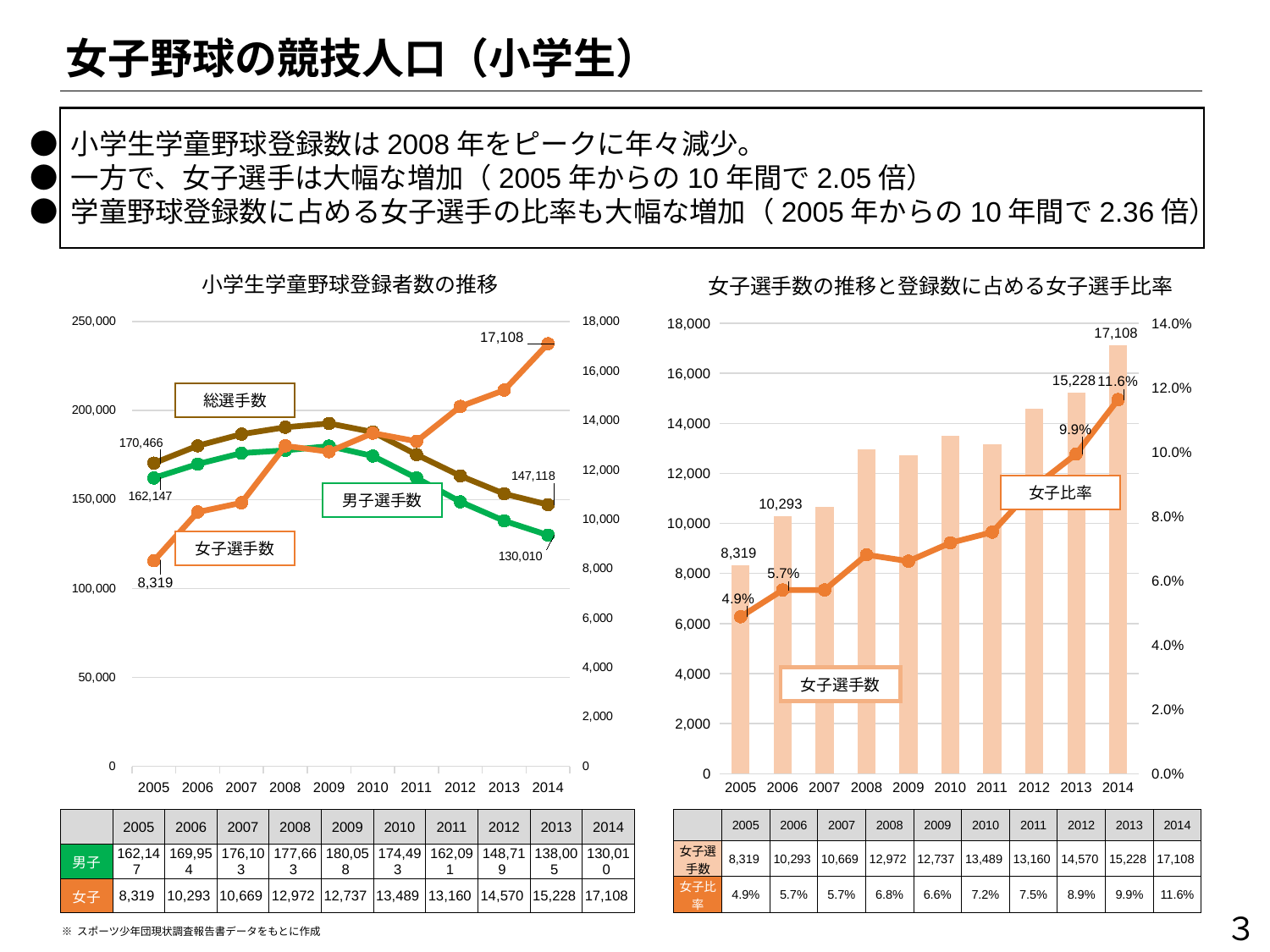

女子野球の競技人口（小学生）

● 小学生学童野球登録数は2008年をピークに年々減少。
● 一方で、女子選手は大幅な増加（2005年からの10年間で2.05倍）
● 学童野球登録数に占める女子選手の比率も大幅な増加（2005年からの10年間で2.36倍）
小学生学童野球登録者数の推移
女子選手数の推移と登録数に占める女子選手比率

### Chart

| Category | 男子 | 合計 | 女子 |
|---|---|---|---|
| 2005 | 162147.0 | 170466.0 | 8319.0 |
| 2006 | 169954.0 | 180247.0 | 10293.0 |
| 2007 | 176103.0 | 186772.0 | 10669.0 |
| 2008 | 177663.0 | 190635.0 | 12972.0 |
| 2009 | 180058.0 | 192795.0 | 12737.0 |
| 2010 | 174493.0 | 187982.0 | 13489.0 |
| 2011 | 162091.0 | 175251.0 | 13160.0 |
| 2012 | 148719.0 | 163289.0 | 14570.0 |
| 2013 | 138005.0 | 153233.0 | 15228.0 |
| 2014 | 130010.0 | 147118.0 | 17108.0 |

### Chart

| Category | 女子選手数 | 女子比率 |
|---|---|---|
| 2005 | 8319.0 | 0.04880152053781986 |
| 2006 | 10293.0 | 0.05710497262090354 |
| 2007 | 10669.0 | 0.05712312338037821 |
| 2008 | 12972.0 | 0.06804626642536785 |
| 2009 | 12737.0 | 0.06606499131201535 |
| 2010 | 13489.0 | 0.07175687033864944 |
| 2011 | 13160.0 | 0.07509229619231844 |
| 2012 | 14570.0 | 0.08922830074285469 |
| 2013 | 15228.0 | 0.09937807130317881 |
| 2014 | 17108.0 | 0.11628760586739896 |
総選手数
女子比率
男子選手数
女子選手数
女子選手数
|  | 2005 | 2006 | 2007 | 2008 | 2009 | 2010 | 2011 | 2012 | 2013 | 2014 |
| --- | --- | --- | --- | --- | --- | --- | --- | --- | --- | --- |
| 男子 | 162,147 | 169,954 | 176,103 | 177,663 | 180,058 | 174,493 | 162,091 | 148,719 | 138,005 | 130,010 |
| 女子 | 8,319 | 10,293 | 10,669 | 12,972 | 12,737 | 13,489 | 13,160 | 14,570 | 15,228 | 17,108 |
|  | 2005 | 2006 | 2007 | 2008 | 2009 | 2010 | 2011 | 2012 | 2013 | 2014 |
| --- | --- | --- | --- | --- | --- | --- | --- | --- | --- | --- |
| 女子選手数 | 8,319 | 10,293 | 10,669 | 12,972 | 12,737 | 13,489 | 13,160 | 14,570 | 15,228 | 17,108 |
| 女子比率 | 4.9% | 5.7% | 5.7% | 6.8% | 6.6% | 7.2% | 7.5% | 8.9% | 9.9% | 11.6% |
３
※ スポーツ少年団現状調査報告書データをもとに作成